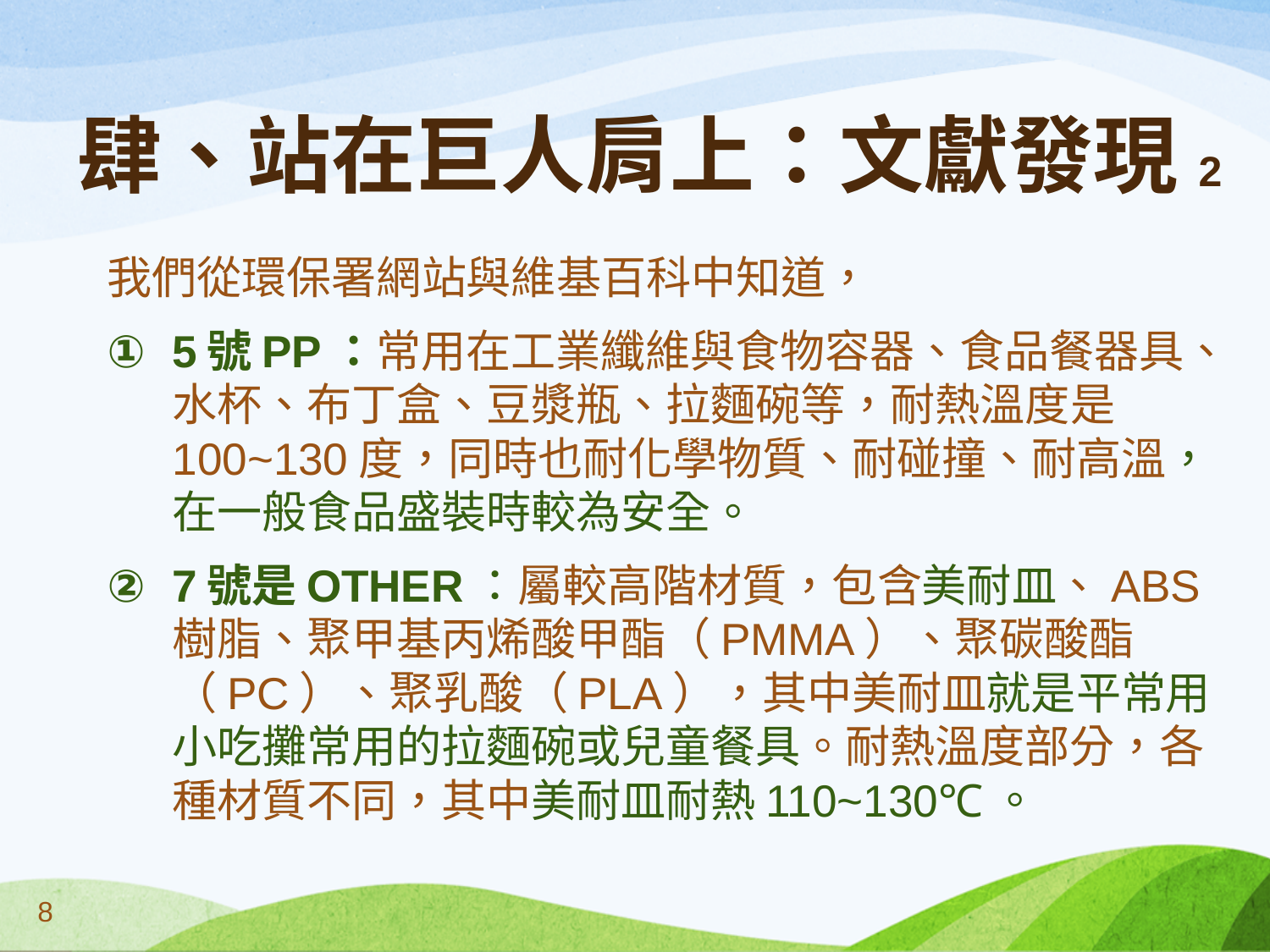

# 肆、站在巨人肩上：文獻發現2
我們從環保署網站與維基百科中知道，
5號PP：常用在工業纖維與食物容器、食品餐器具、水杯、布丁盒、豆漿瓶、拉麵碗等，耐熱溫度是100~130度，同時也耐化學物質、耐碰撞、耐高溫，在一般食品盛裝時較為安全。
7號是OTHER：屬較高階材質，包含美耐皿、ABS樹脂、聚甲基丙烯酸甲酯（PMMA）、聚碳酸酯（PC）、聚乳酸（PLA），其中美耐皿就是平常用小吃攤常用的拉麵碗或兒童餐具。耐熱溫度部分，各種材質不同，其中美耐皿耐熱110~130℃。

8